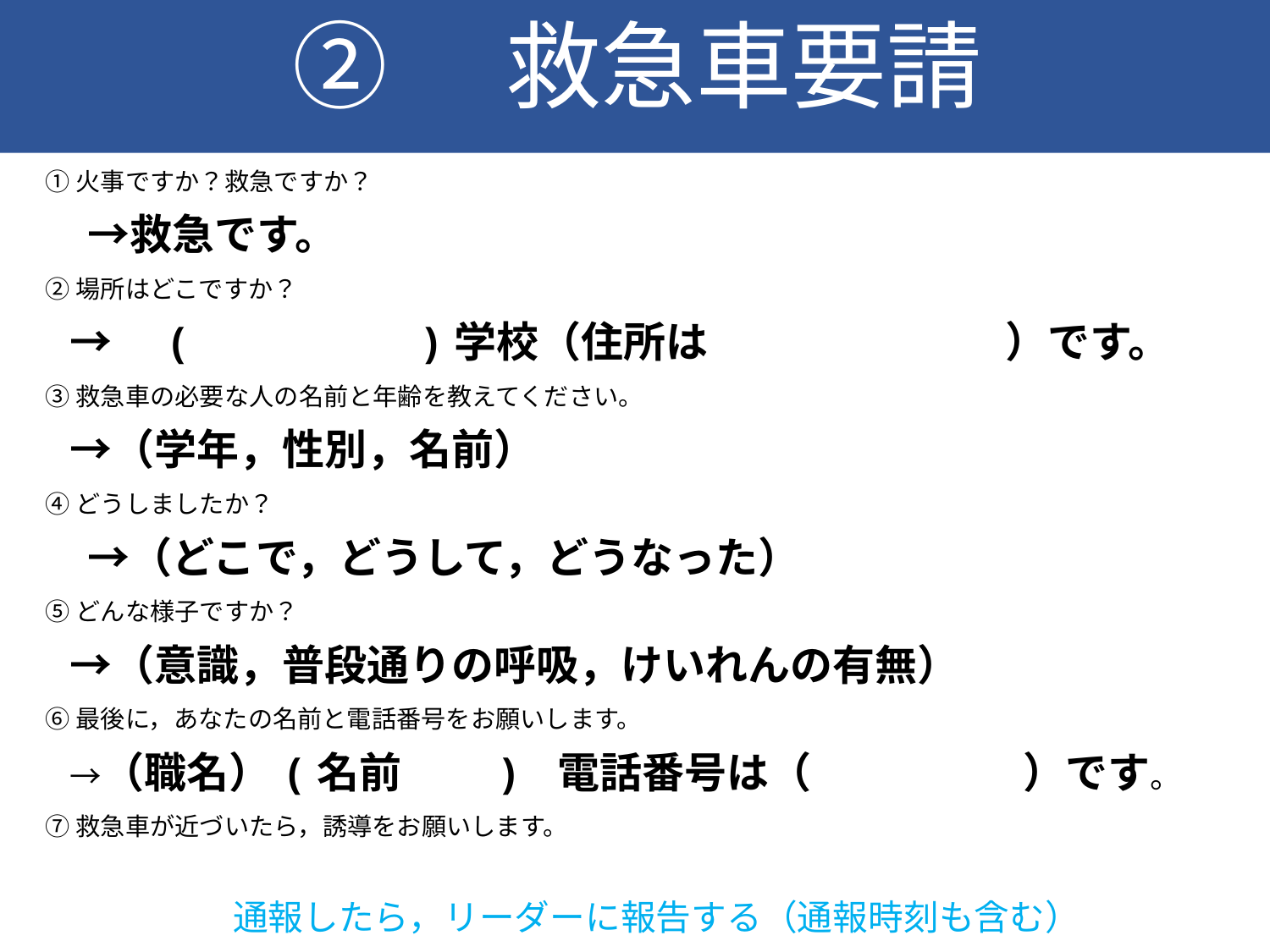

# ②　救急車要請
①火事ですか？救急ですか？
　→救急です。
②場所はどこですか？
　→　(         )学校（住所は　　　　　　　）です。
③救急車の必要な人の名前と年齢を教えてください。
　→（学年，性別，名前）
④どうしましたか？
　→（どこで，どうして，どうなった）
⑤どんな様子ですか？
　→（意識，普段通りの呼吸，けいれんの有無）
⑥最後に，あなたの名前と電話番号をお願いします。
　→（職名）(名前　　) 電話番号は（　　　　　）です。
⑦救急車が近づいたら，誘導をお願いします。

通報したら，リーダーに報告する（通報時刻も含む）